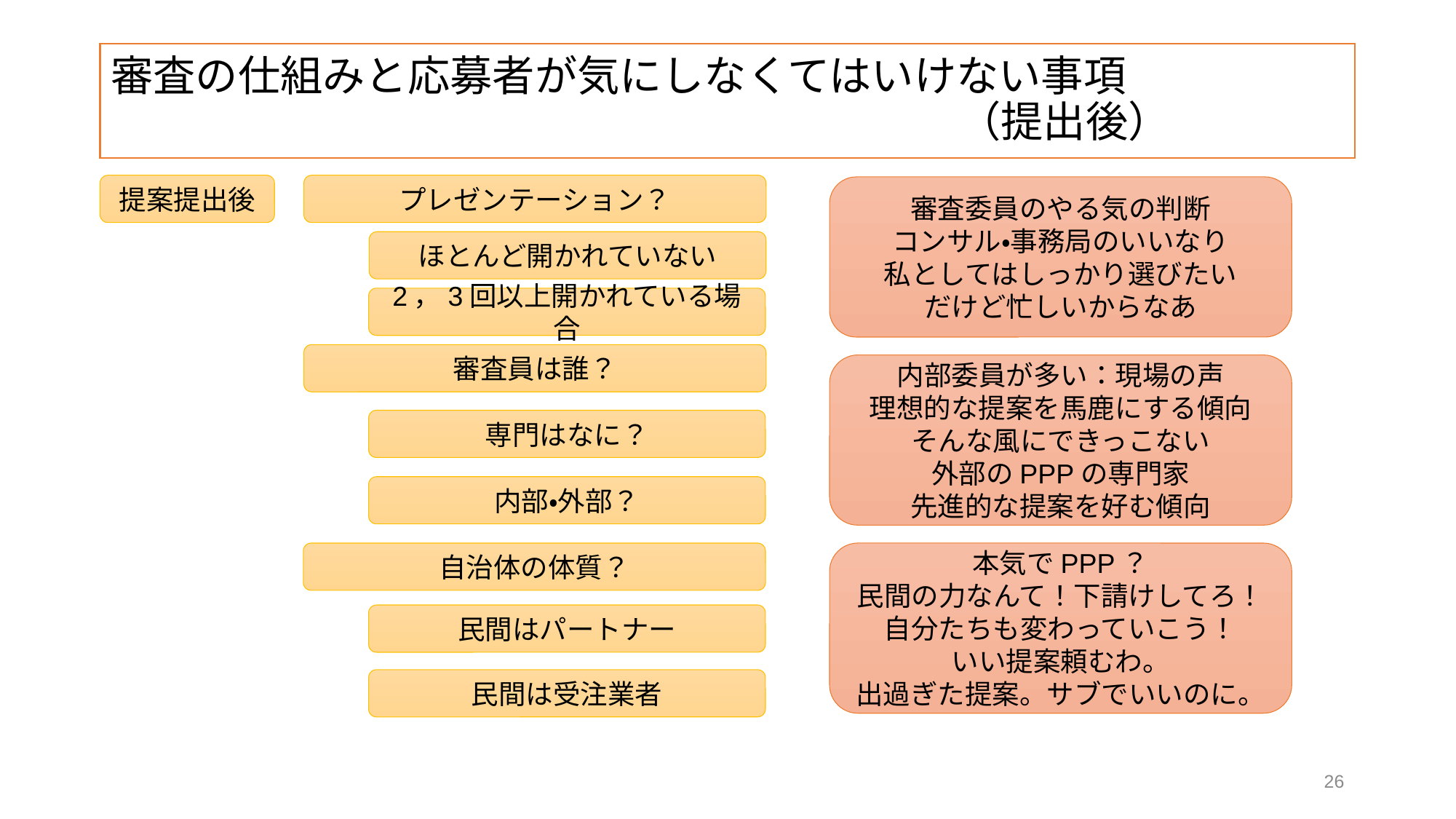

# 審査の仕組みと応募者が気にしなくてはいけない事項 　　　　　　　　　　　　　　　　　　　　（提出後）
提案提出後
プレゼンテーション？
審査委員のやる気の判断
コンサル・事務局のいいなり
私としてはしっかり選びたい
だけど忙しいからなあ
ほとんど開かれていない
2，3回以上開かれている場合
審査員は誰？
内部委員が多い：現場の声
理想的な提案を馬鹿にする傾向
そんな風にできっこない
外部のPPPの専門家
先進的な提案を好む傾向
専門はなに？
内部・外部？
自治体の体質？
本気でPPP？
民間の力なんて！下請けしてろ！
自分たちも変わっていこう！
いい提案頼むわ。
出過ぎた提案。サブでいいのに。
民間はパートナー
民間は受注業者
26